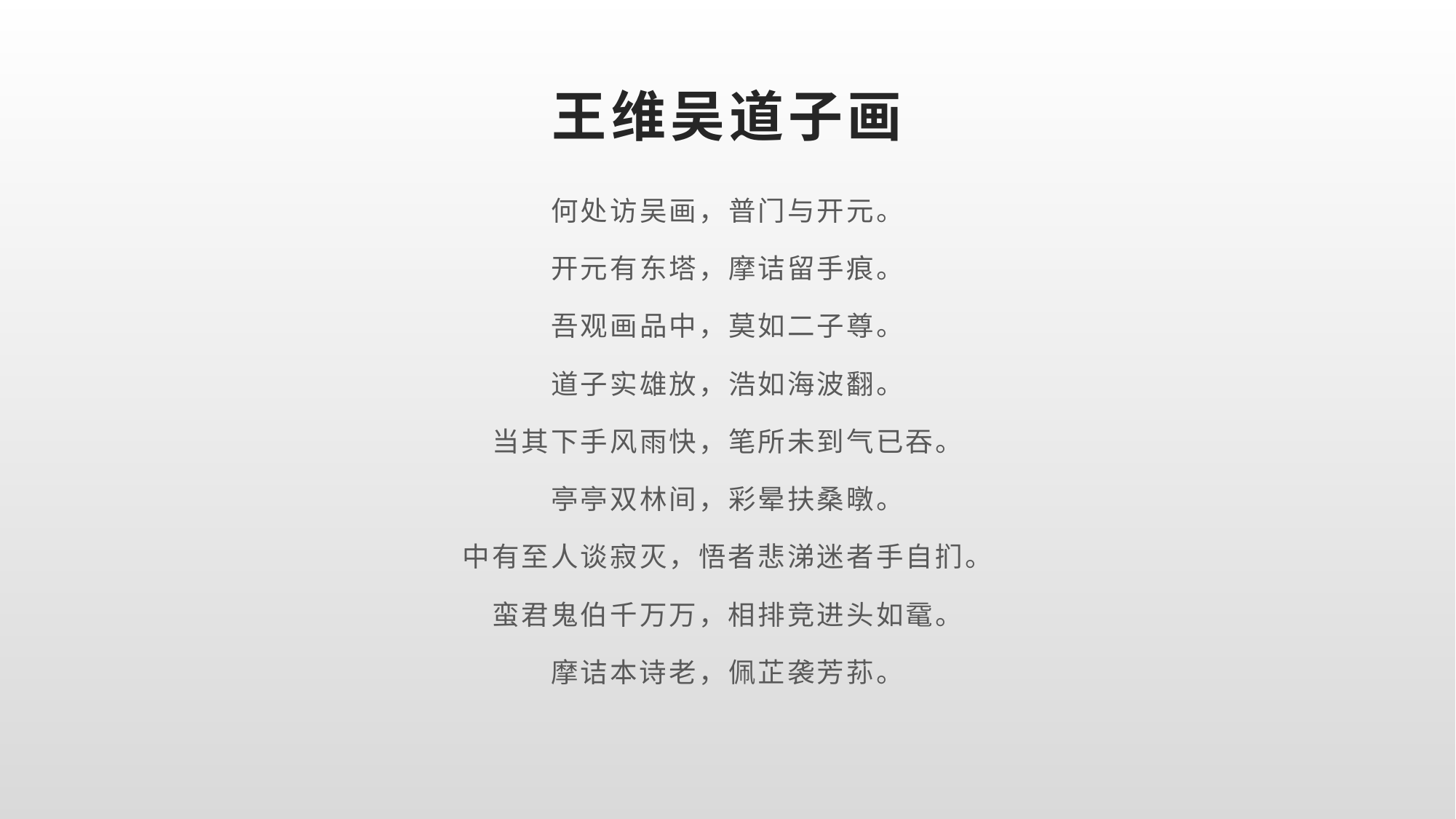

# 王维吴道子画
何处访吴画，普门与开元。
开元有东塔，摩诘留手痕。
吾观画品中，莫如二子尊。
道子实雄放，浩如海波翻。
当其下手风雨快，笔所未到气已吞。
亭亭双林间，彩晕扶桑暾。
中有至人谈寂灭，悟者悲涕迷者手自扪。
蛮君鬼伯千万万，相排竞进头如鼋。
摩诘本诗老，佩芷袭芳荪。